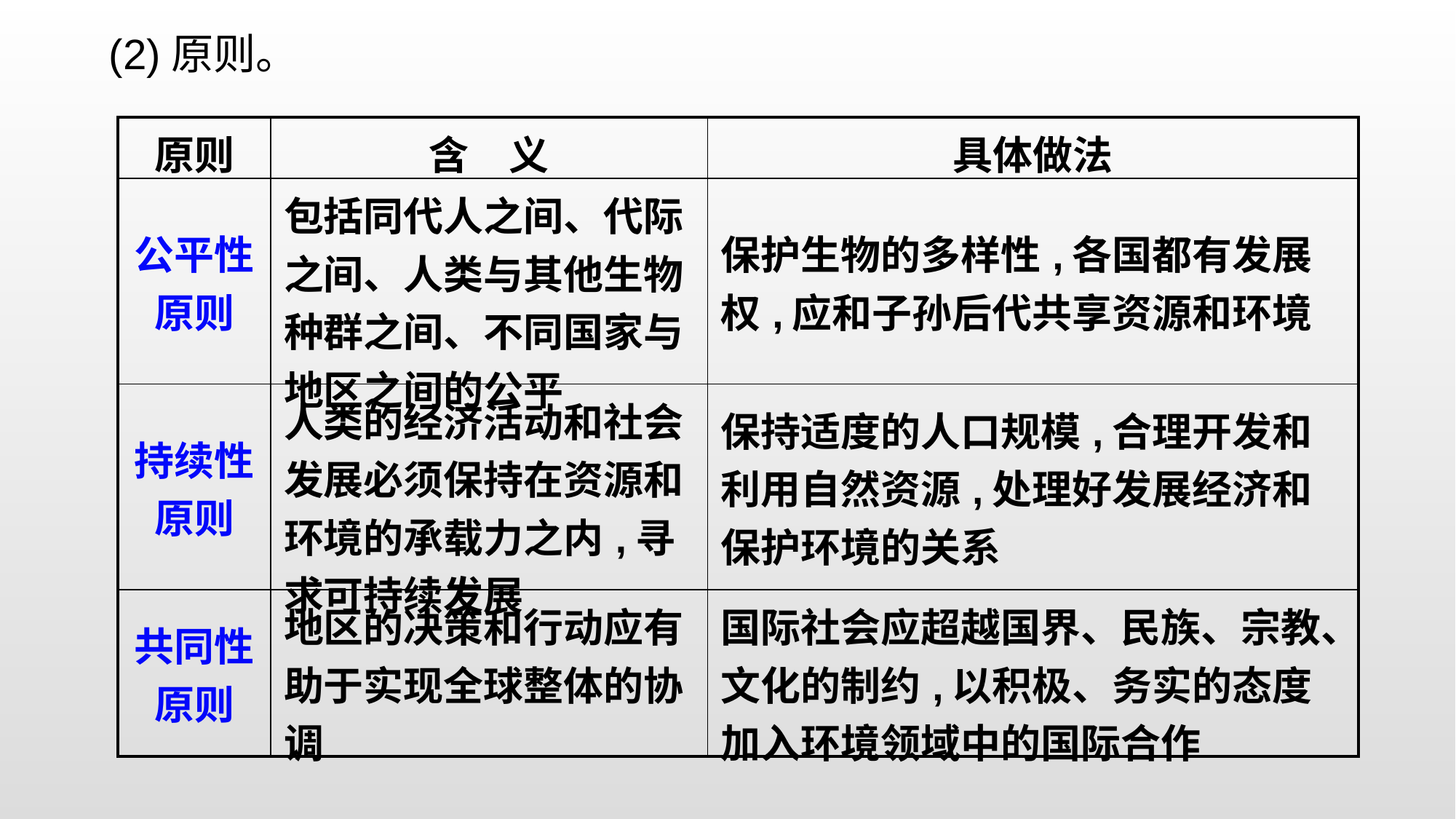

(2)原则。
| 原则 | 含　义 | 具体做法 |
| --- | --- | --- |
| 公平性 原则 | 包括同代人之间、代际之间、人类与其他生物种群之间、不同国家与地区之间的公平 | 保护生物的多样性,各国都有发展权,应和子孙后代共享资源和环境 |
| 持续性 原则 | 人类的经济活动和社会发展必须保持在资源和环境的承载力之内,寻求可持续发展 | 保持适度的人口规模,合理开发和利用自然资源,处理好发展经济和保护环境的关系 |
| 共同性 原则 | 地区的决策和行动应有助于实现全球整体的协调 | 国际社会应超越国界、民族、宗教、文化的制约,以积极、务实的态度加入环境领域中的国际合作 |